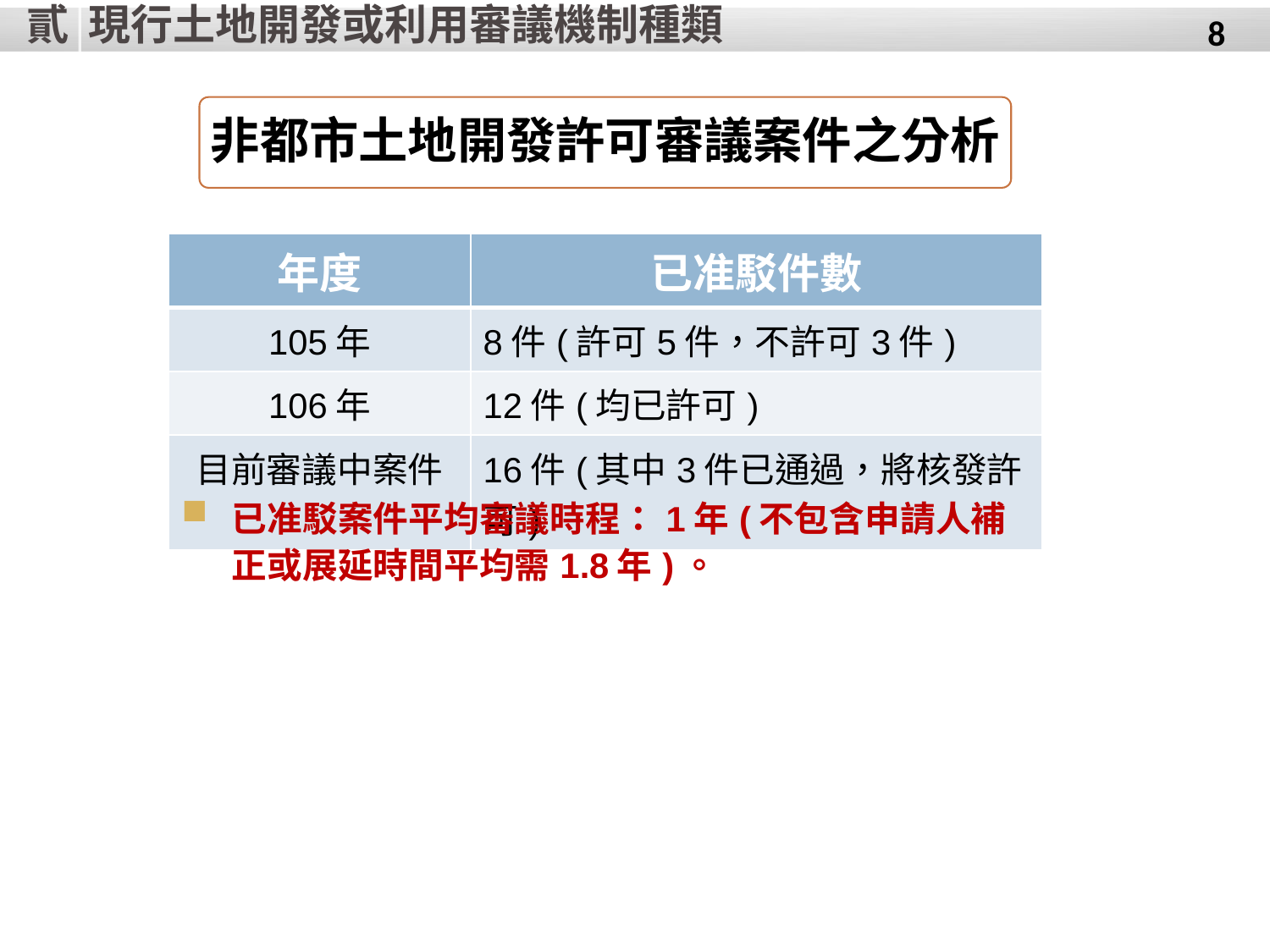

貳
現行土地開發或利用審議機制種類
8

非都市土地開發許可審議案件之分析
| 年度 | 已准駁件數 |
| --- | --- |
| 105年 | 8件(許可5件，不許可3件) |
| 106年 | 12件(均已許可) |
| 目前審議中案件 | 16件(其中3件已通過，將核發許可) |
已准駁案件平均審議時程：1年(不包含申請人補正或展延時間平均需1.8年)。